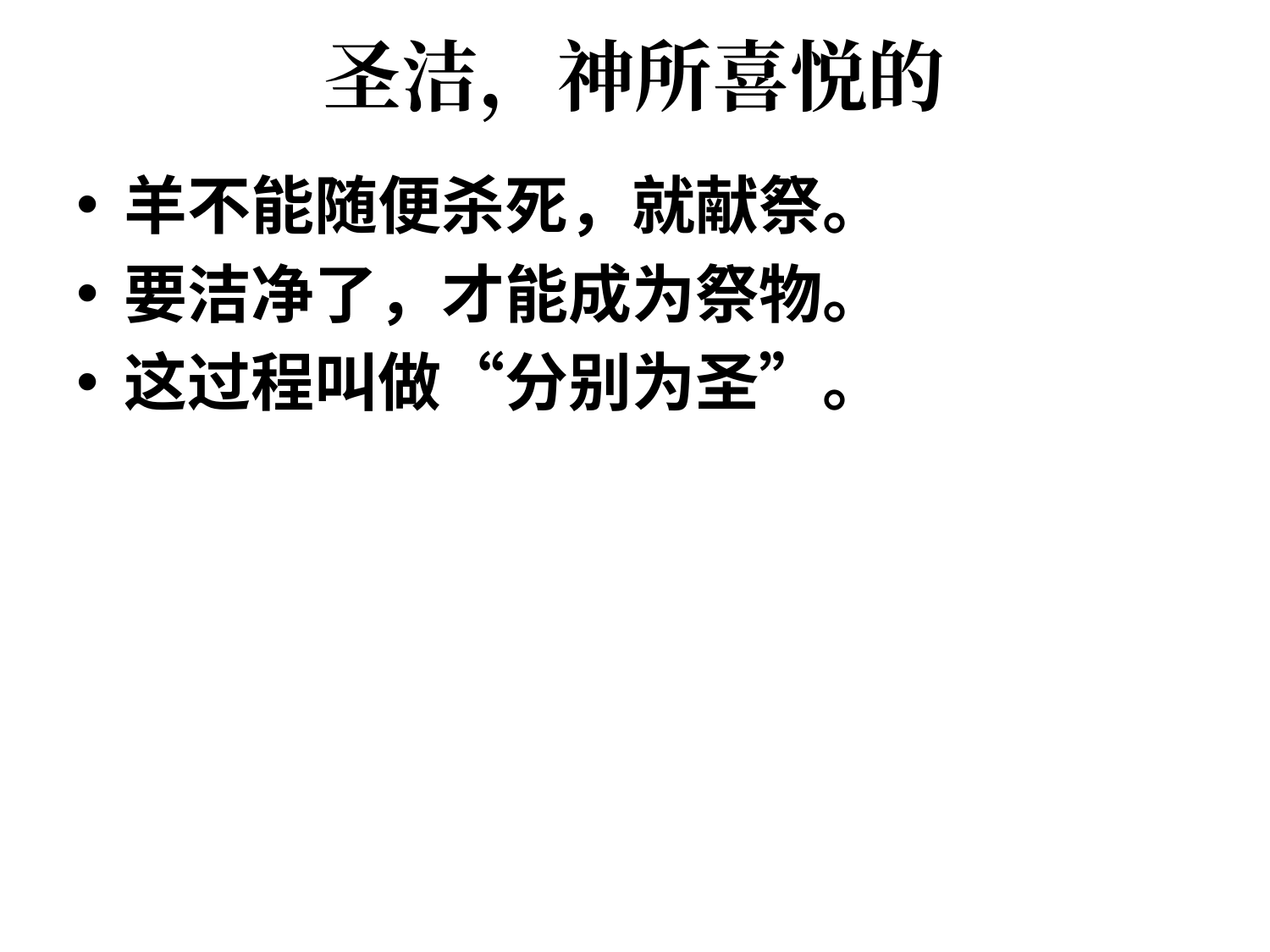

# 圣洁，神所喜悦的
羊不能随便杀死，就献祭。
要洁净了，才能成为祭物。
这过程叫做“分别为圣”。